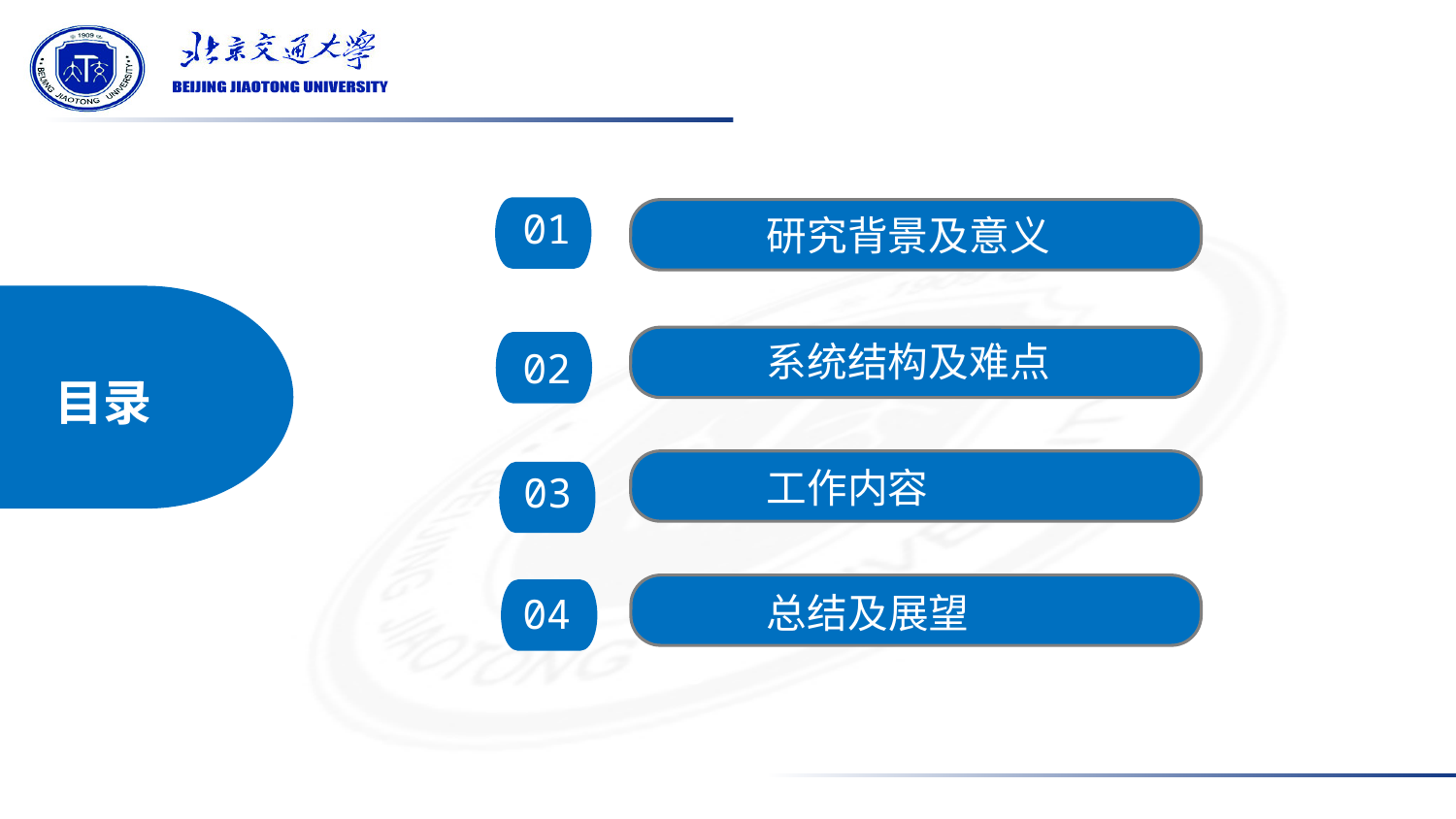

01

研究背景及意义

系统结构及难点

02
# 目录

工作内容
03

总结及展望
04

5